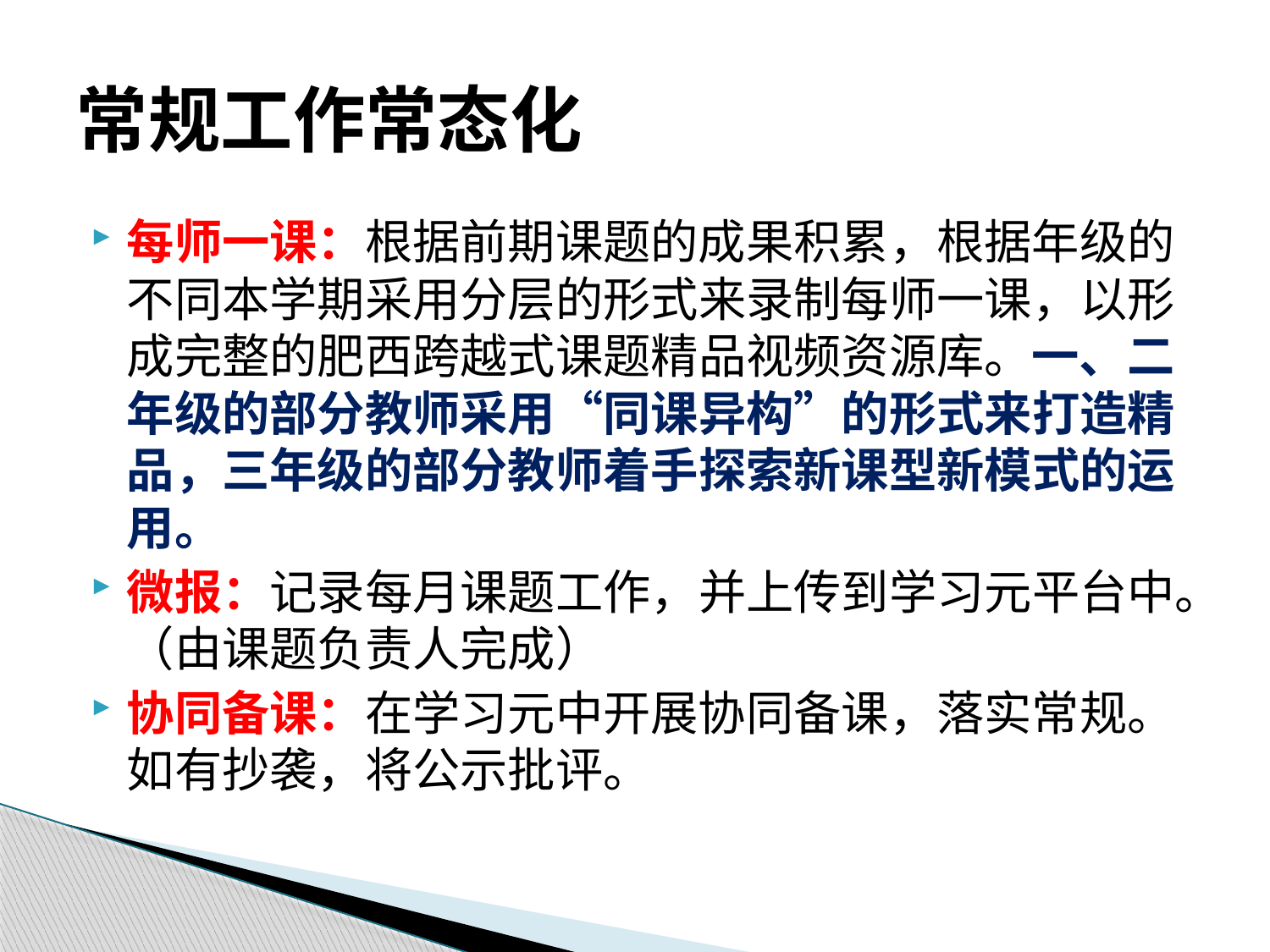

# 常规工作常态化
每师一课：根据前期课题的成果积累，根据年级的不同本学期采用分层的形式来录制每师一课，以形成完整的肥西跨越式课题精品视频资源库。一、二年级的部分教师采用“同课异构”的形式来打造精品，三年级的部分教师着手探索新课型新模式的运用。
微报：记录每月课题工作，并上传到学习元平台中。（由课题负责人完成）
协同备课：在学习元中开展协同备课，落实常规。如有抄袭，将公示批评。